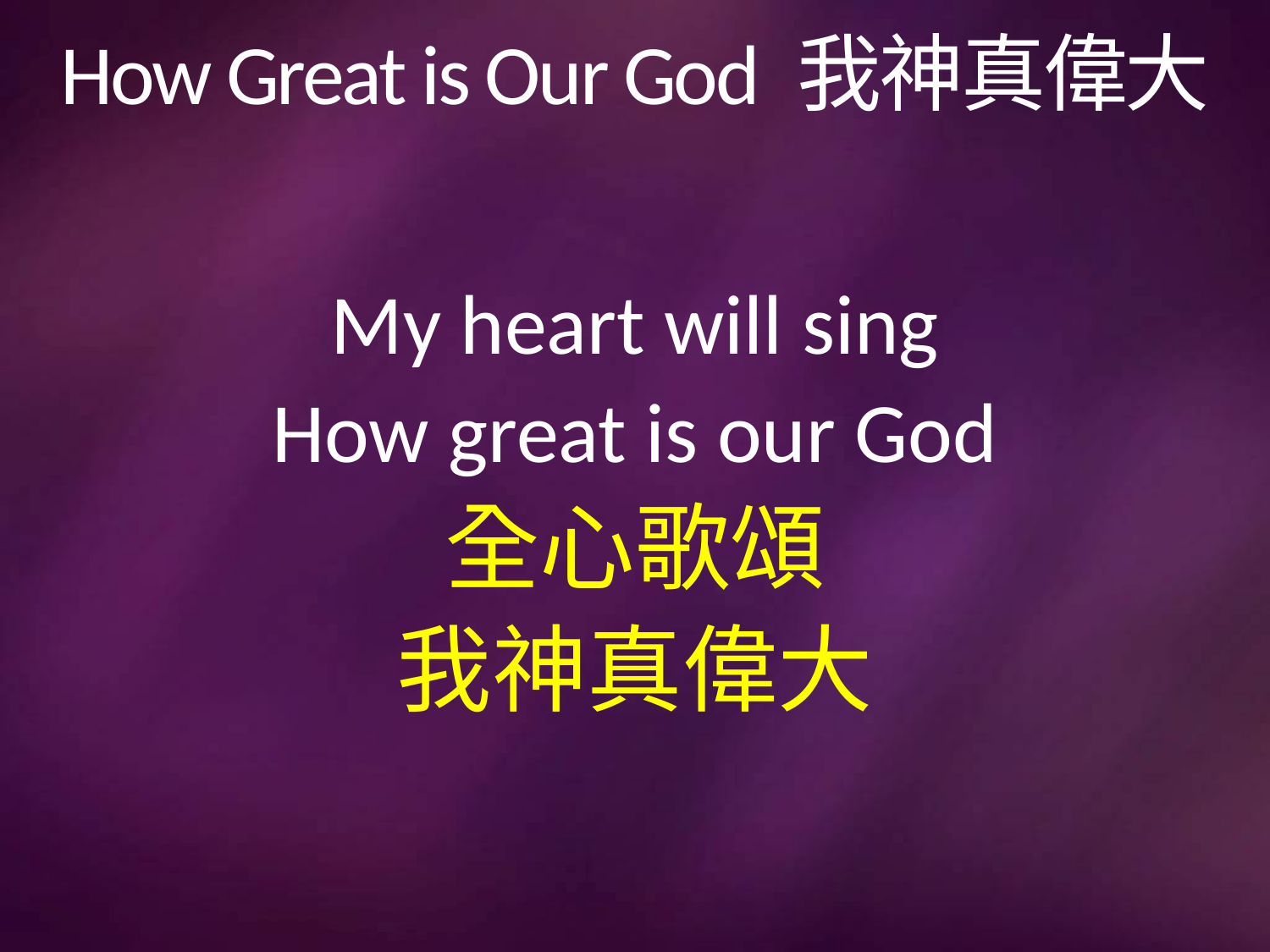

# How Great is Our God 我神真偉大
My heart will sing
How great is our God
全心歌頌
我神真偉大